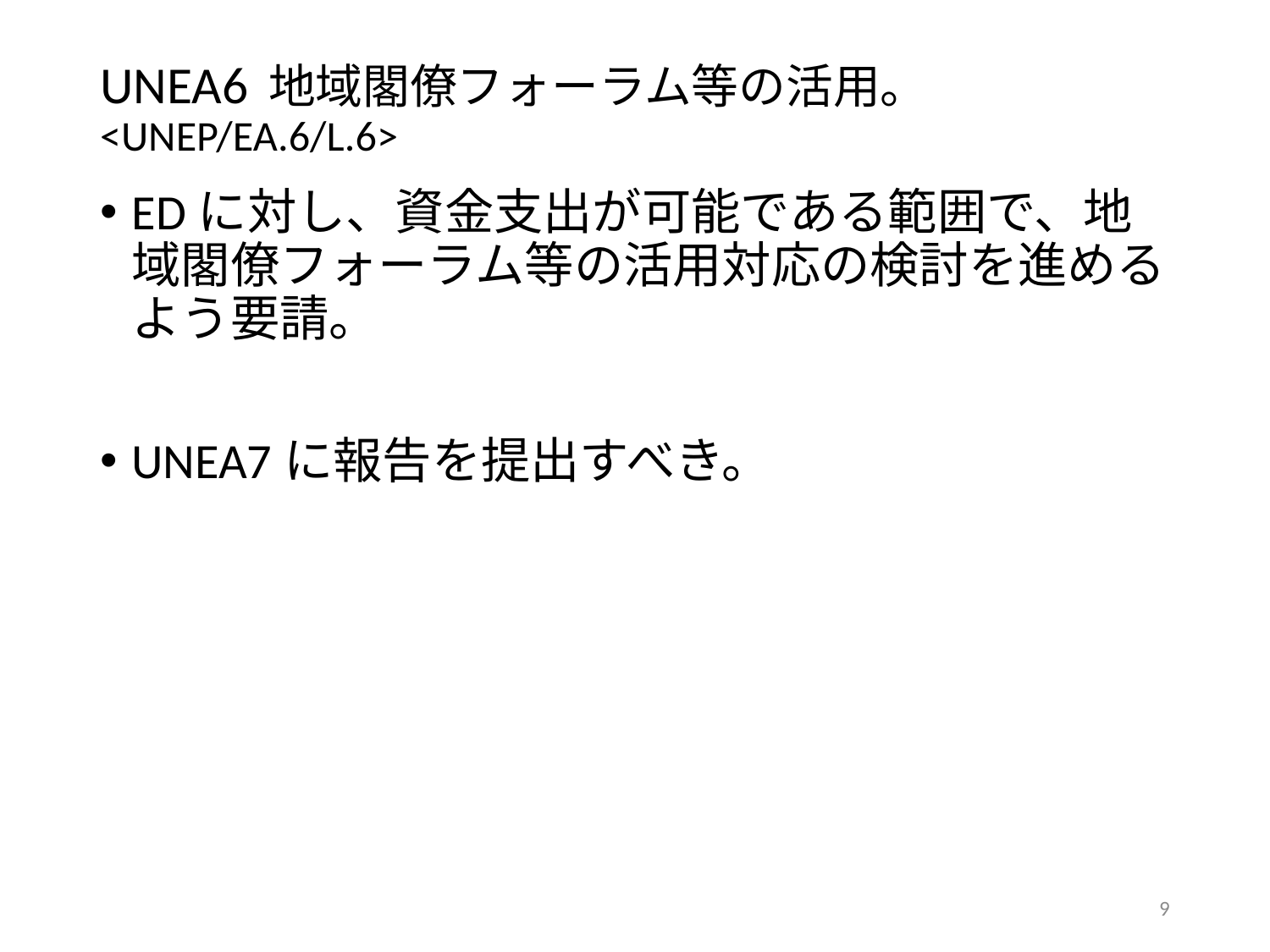

# UNEA6 地域閣僚フォーラム等の活用。 <UNEP/EA.6/L.6>
EDに対し、資金支出が可能である範囲で、地域閣僚フォーラム等の活用対応の検討を進めるよう要請。

UNEA7に報告を提出すべき。
9